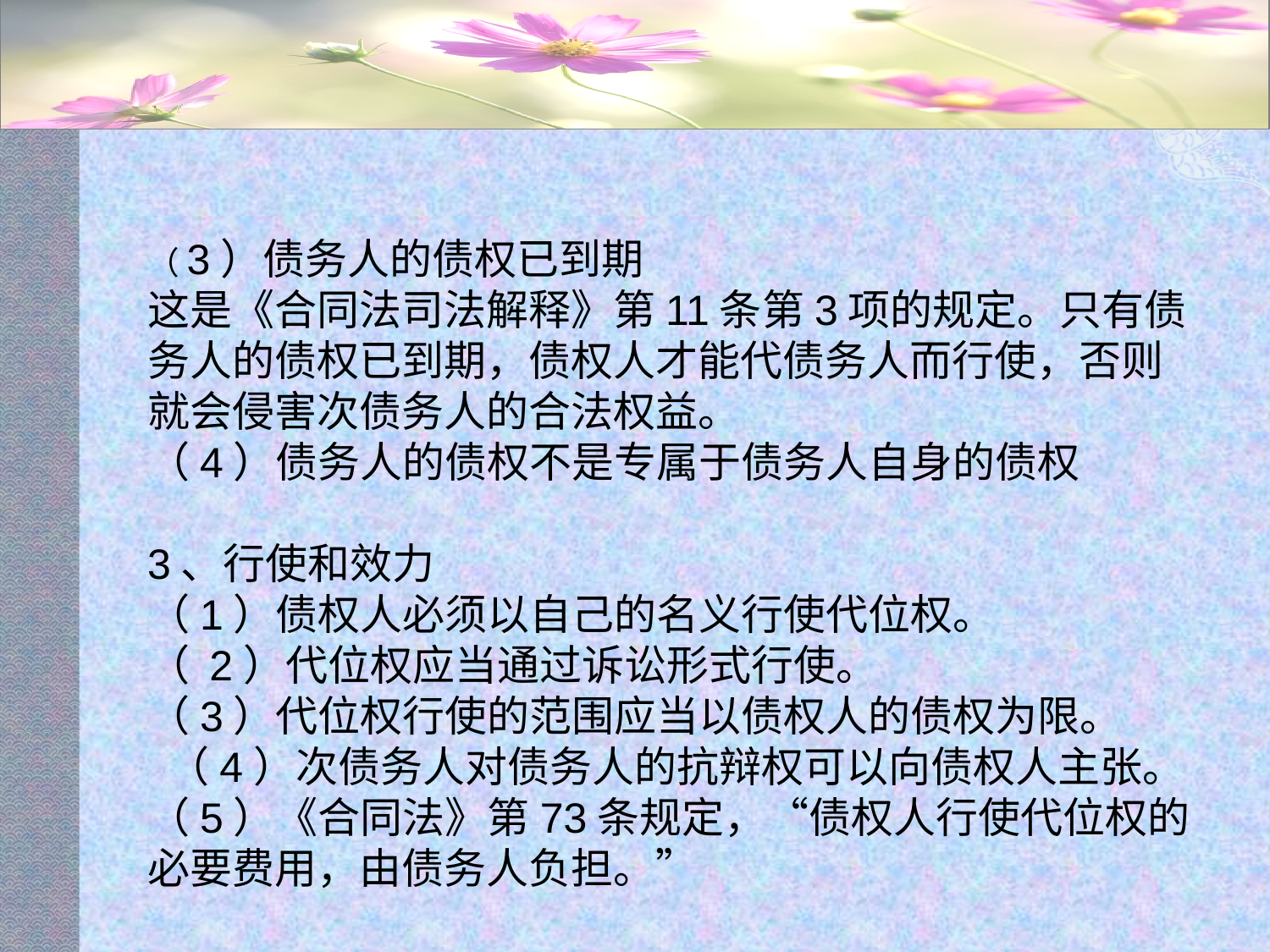

#
（3）债务人的债权已到期
这是《合同法司法解释》第11条第3项的规定。只有债务人的债权已到期，债权人才能代债务人而行使，否则就会侵害次债务人的合法权益。
（4）债务人的债权不是专属于债务人自身的债权

3、行使和效力
（1）债权人必须以自己的名义行使代位权。
（ 2）代位权应当通过诉讼形式行使。
（3）代位权行使的范围应当以债权人的债权为限。
 （4）次债务人对债务人的抗辩权可以向债权人主张。 （5）《合同法》第73条规定，“债权人行使代位权的必要费用，由债务人负担。”